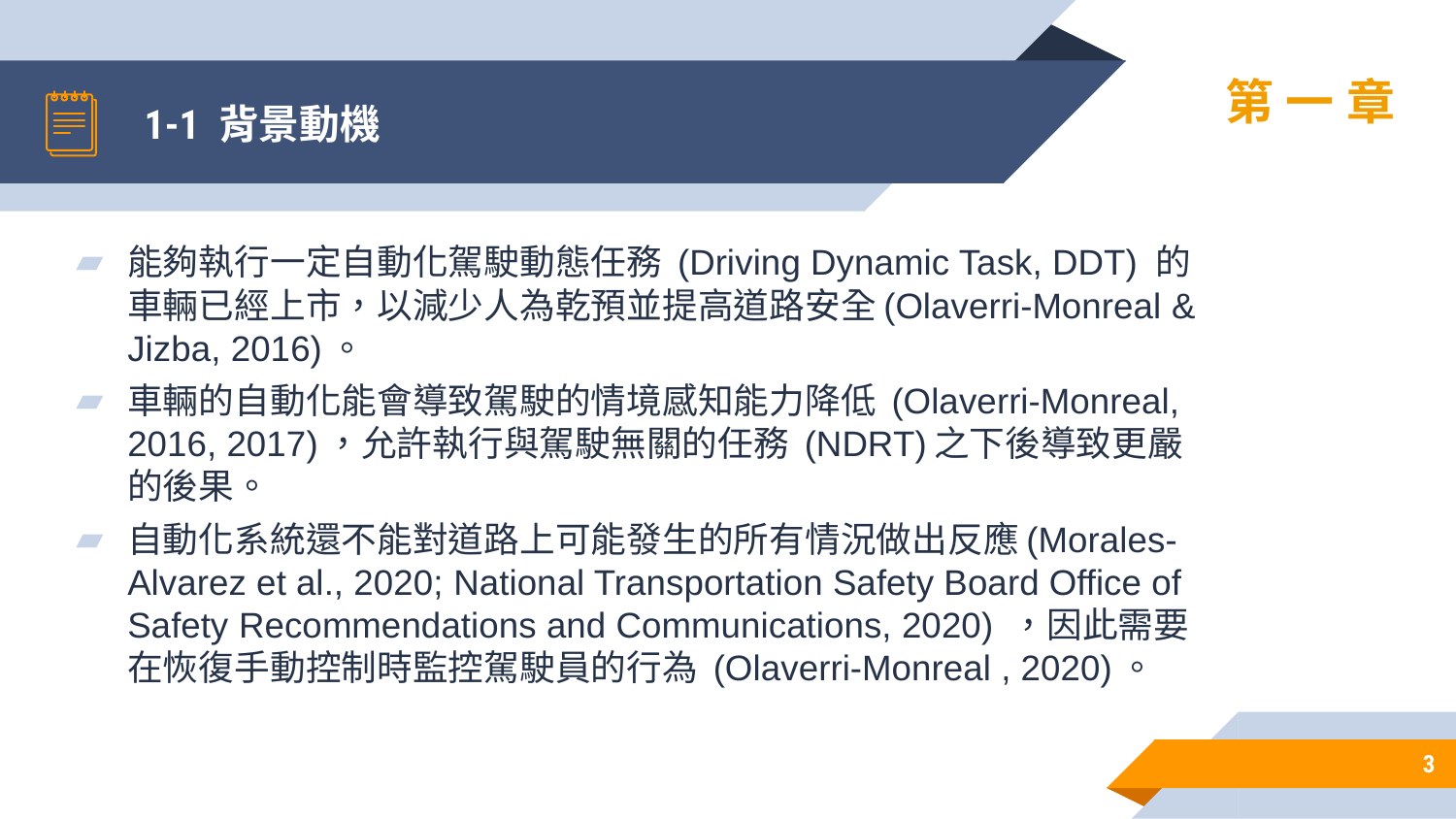

# 1-1 背景動機
第一章

能夠執行一定自動化駕駛動態任務 (Driving Dynamic Task, DDT) 的車輛已經上市，以減少人為乾預並提高道路安全(Olaverri-Monreal & Jizba, 2016)。
車輛的自動化能會導致駕駛的情境感知能力降低 (Olaverri-Monreal, 2016, 2017)，允許執行與駕駛無關的任務 (NDRT)之下後導致更嚴的後果。
自動化系統還不能對道路上可能發生的所有情況做出反應(Morales-Alvarez et al., 2020; National Transportation Safety Board Office of Safety Recommendations and Communications, 2020) ，因此需要在恢復手動控制時監控駕駛員的行為 (Olaverri-Monreal , 2020)。

3